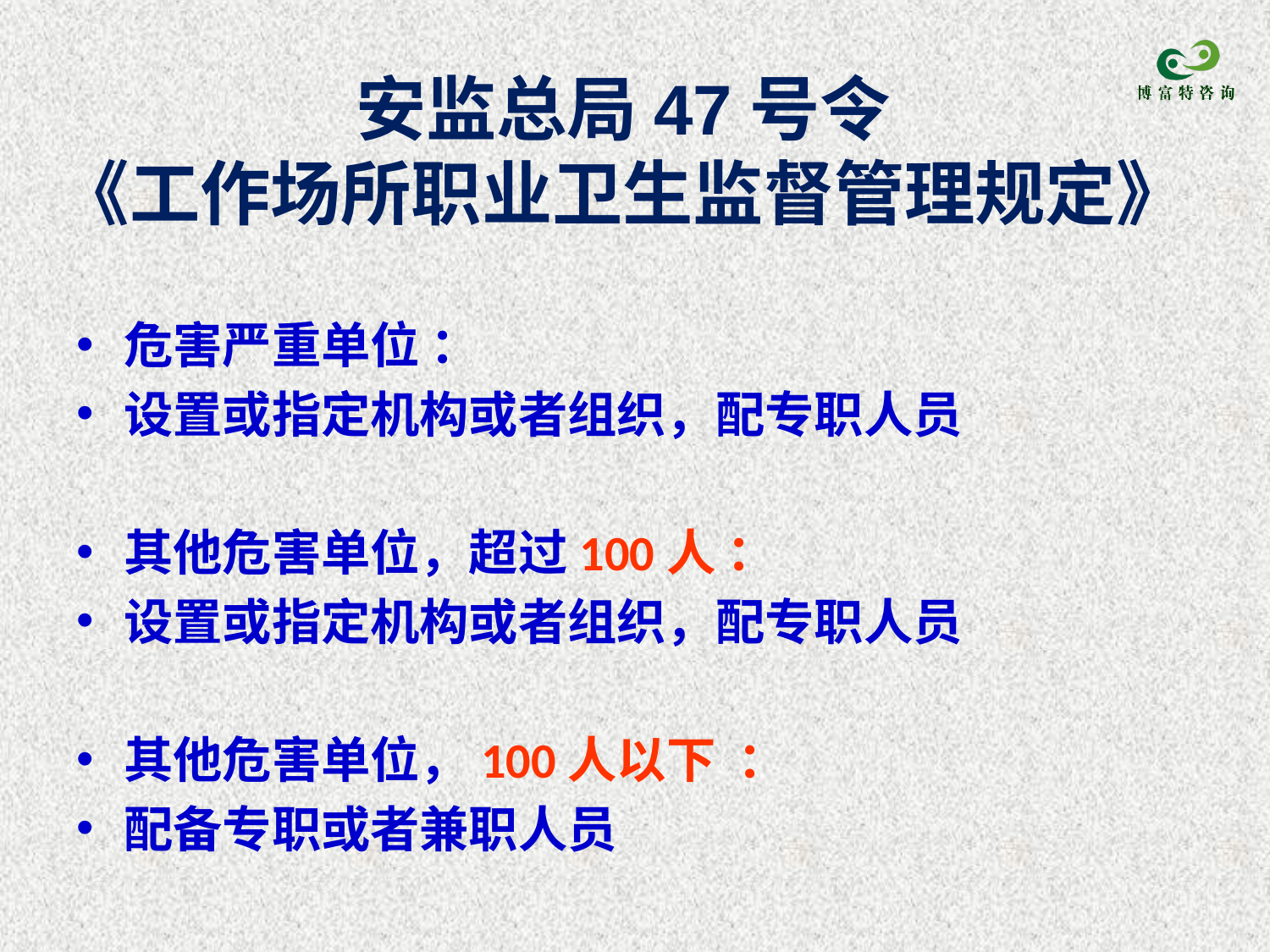

# 安监总局47号令 《工作场所职业卫生监督管理规定》
危害严重单位 ：
设置或指定机构或者组织，配专职人员

其他危害单位，超过100人 ：
设置或指定机构或者组织，配专职人员

其他危害单位，100人以下  ：
配备专职或者兼职人员